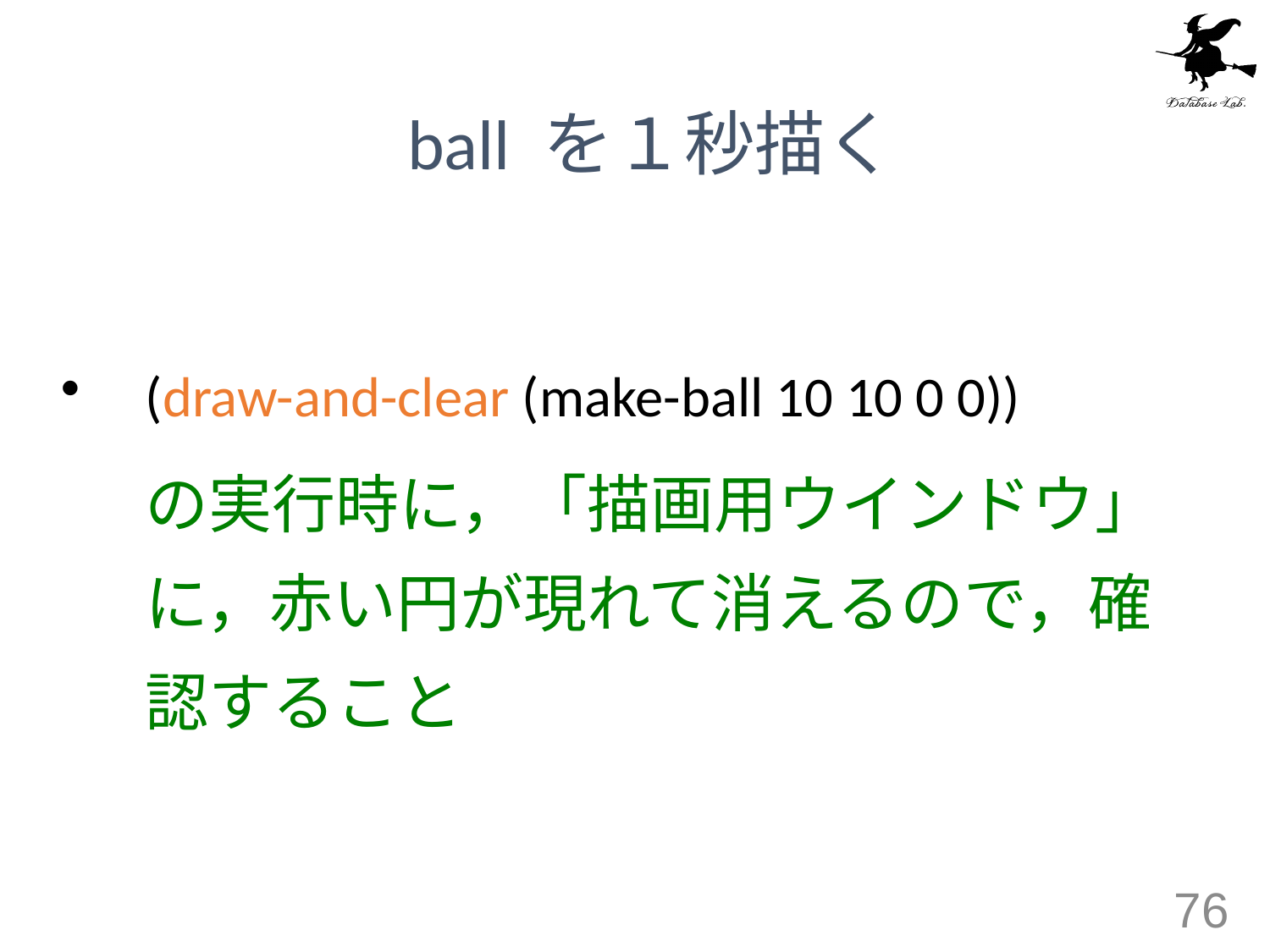

ball を１秒描く
(draw-and-clear (make-ball 10 10 0 0))
	の実行時に，「描画用ウインドウ」に，赤い円が現れて消えるので，確認すること
76